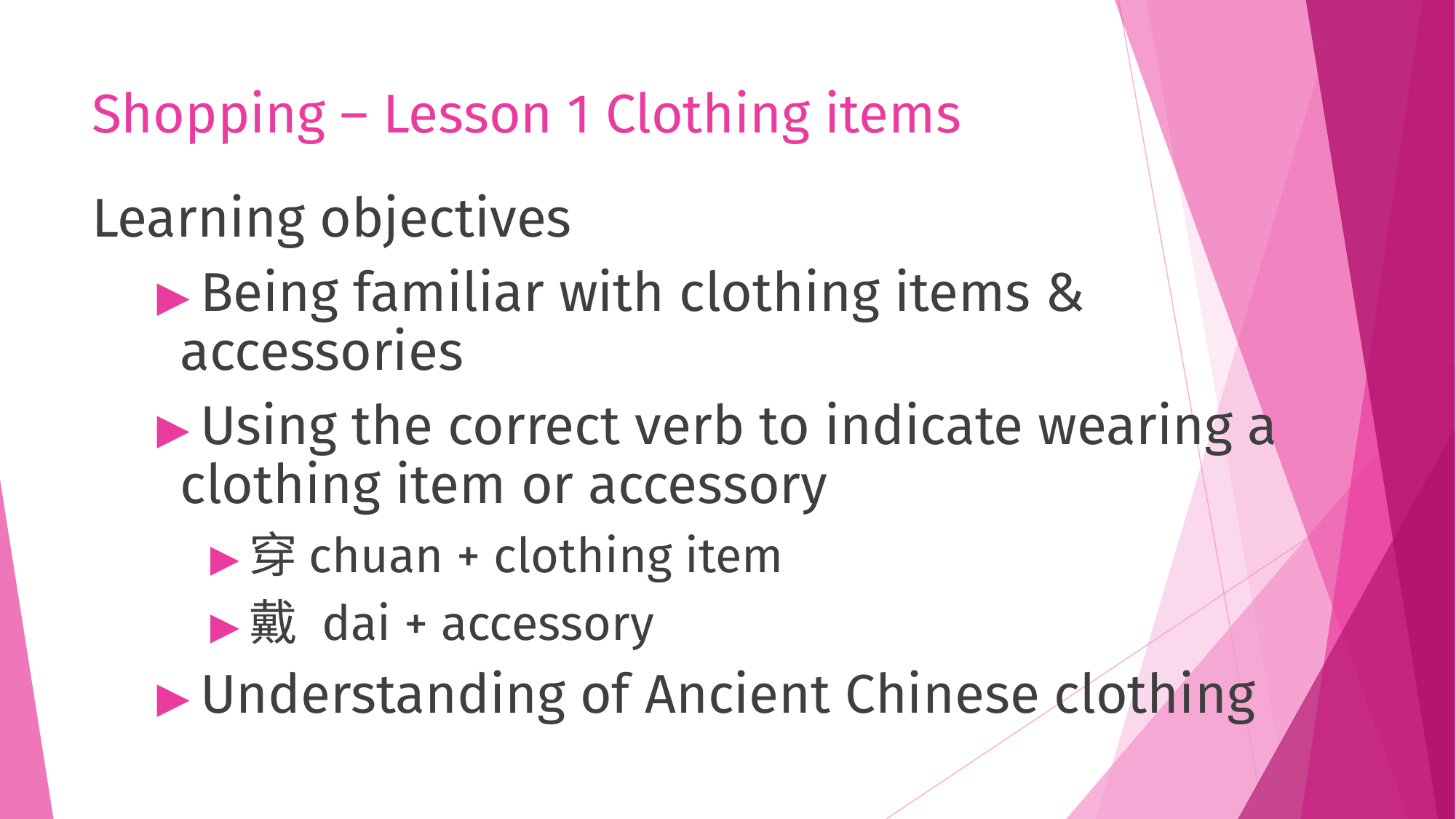

# Shopping – Lesson 1 Clothing items
Learning objectives
Being familiar with clothing items & accessories
Using the correct verb to indicate wearing a clothing item or accessory
穿chuan + clothing item
戴 dai + accessory
Understanding of Ancient Chinese clothing